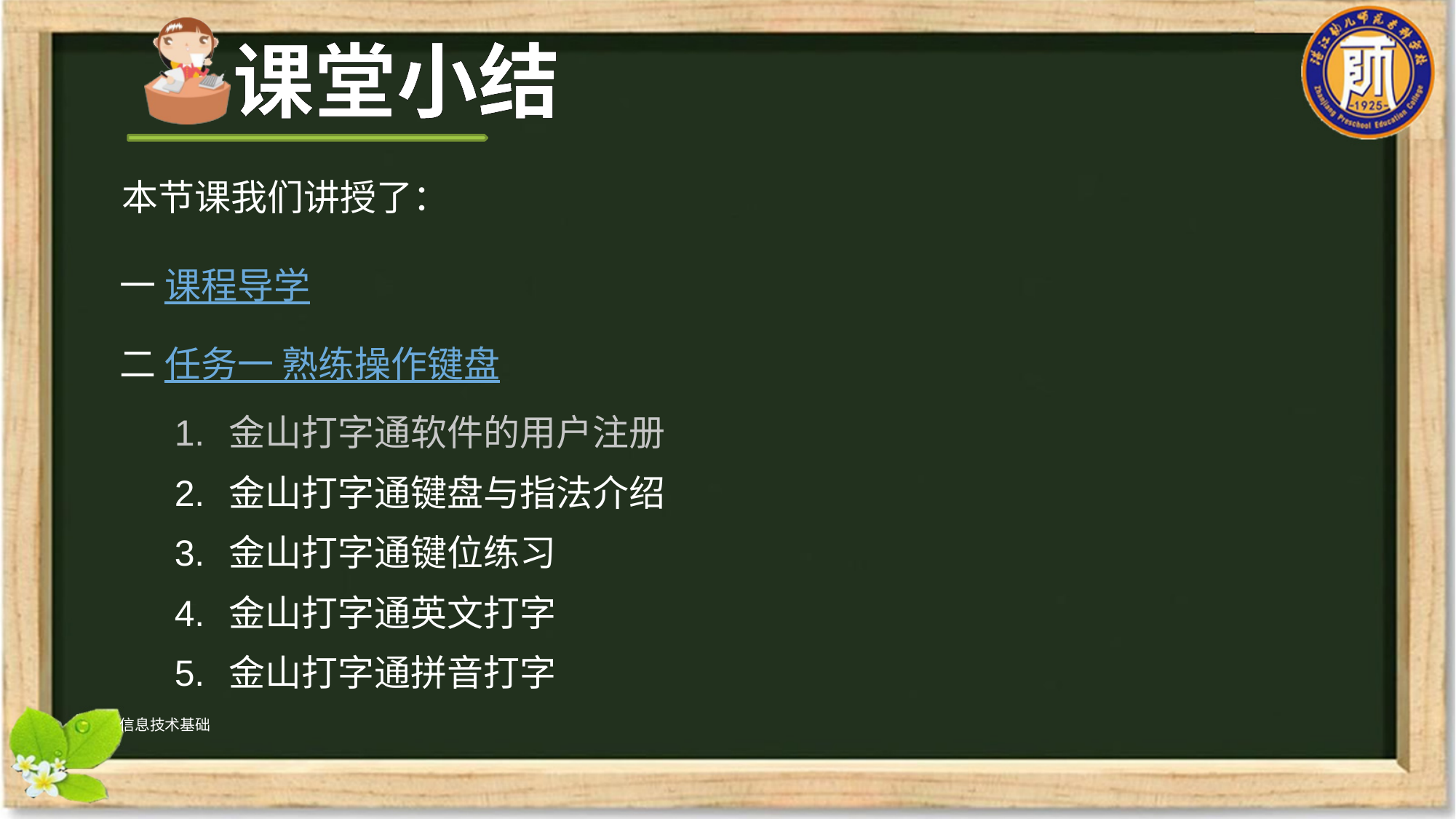

#
一 课程导学
二 任务一 熟练操作键盘
金山打字通软件的用户注册
金山打字通键盘与指法介绍
金山打字通键位练习
金山打字通英文打字
金山打字通拼音打字
信息技术基础